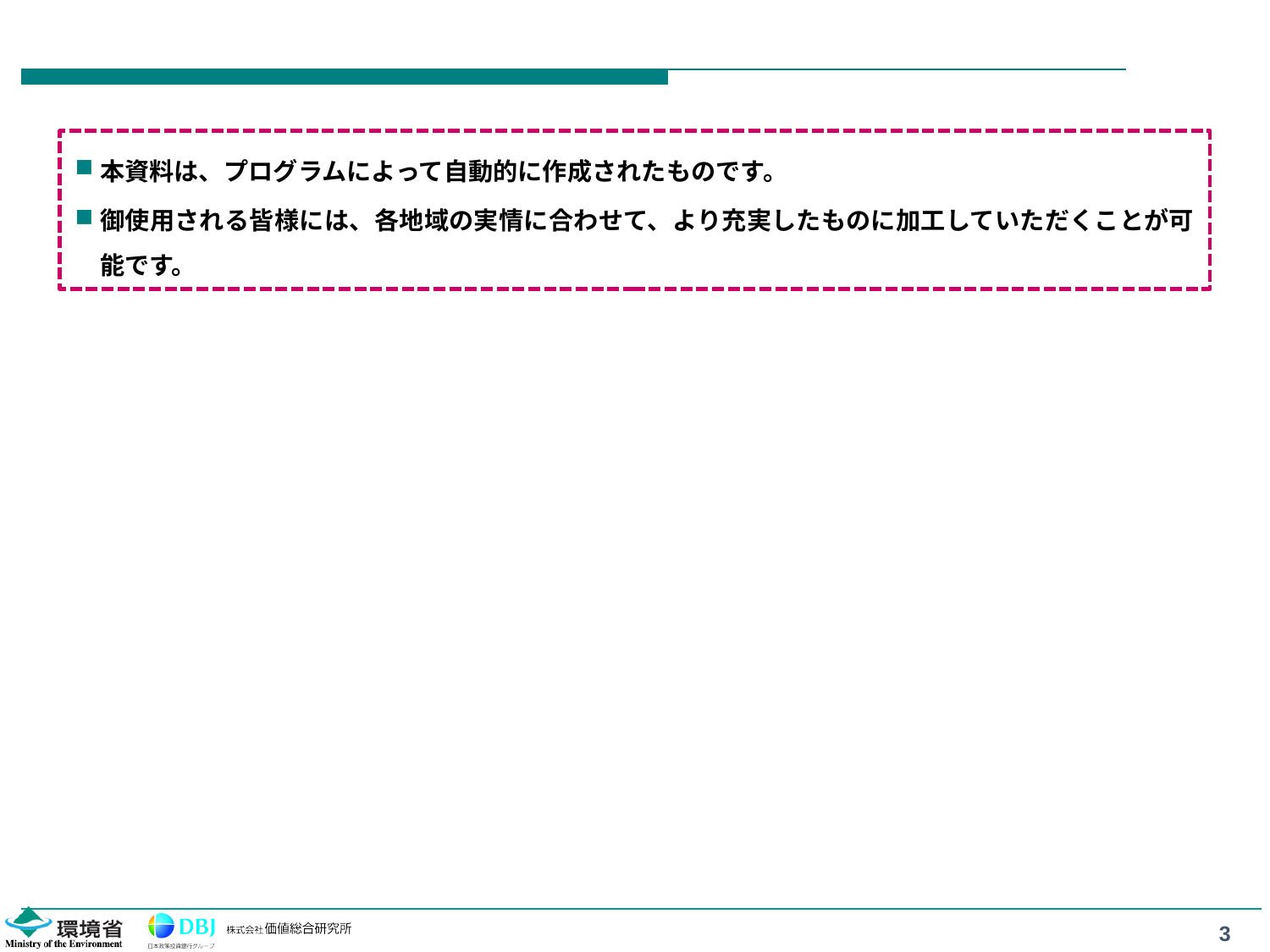

本資料は、プログラムによって自動的に作成されたものです。
御使用される皆様には、各地域の実情に合わせて、より充実したものに加工していただくことが可能です。
3